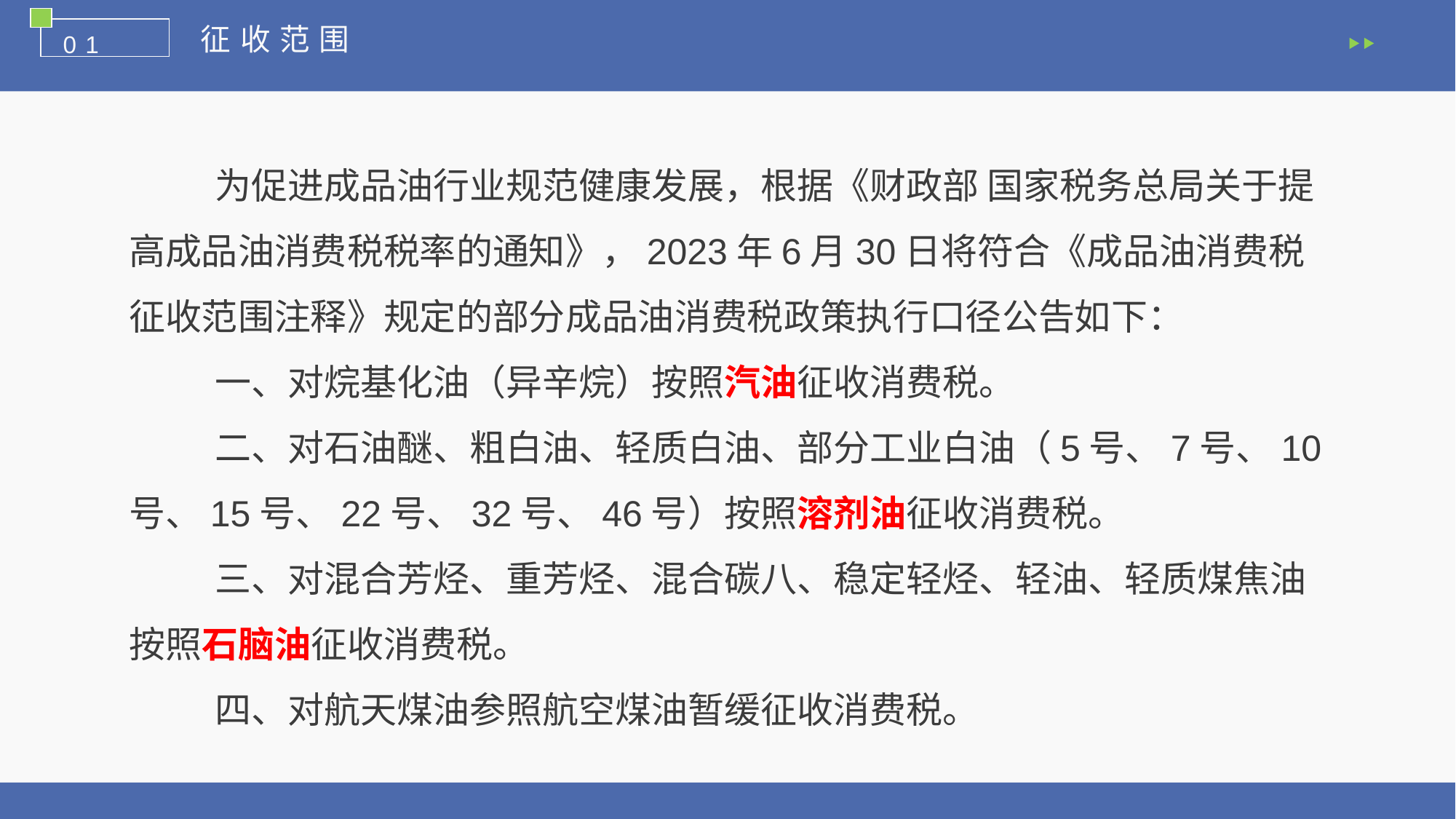

征收范围

01

为促进成品油行业规范健康发展，根据《财政部 国家税务总局关于提高成品油消费税税率的通知》，2023年6月30日将符合《成品油消费税征收范围注释》规定的部分成品油消费税政策执行口径公告如下：
一、对烷基化油（异辛烷）按照汽油征收消费税。
二、对石油醚、粗白油、轻质白油、部分工业白油（5号、7号、10号、15号、22号、32号、46号）按照溶剂油征收消费税。
三、对混合芳烃、重芳烃、混合碳八、稳定轻烃、轻油、轻质煤焦油按照石脑油征收消费税。
四、对航天煤油参照航空煤油暂缓征收消费税。